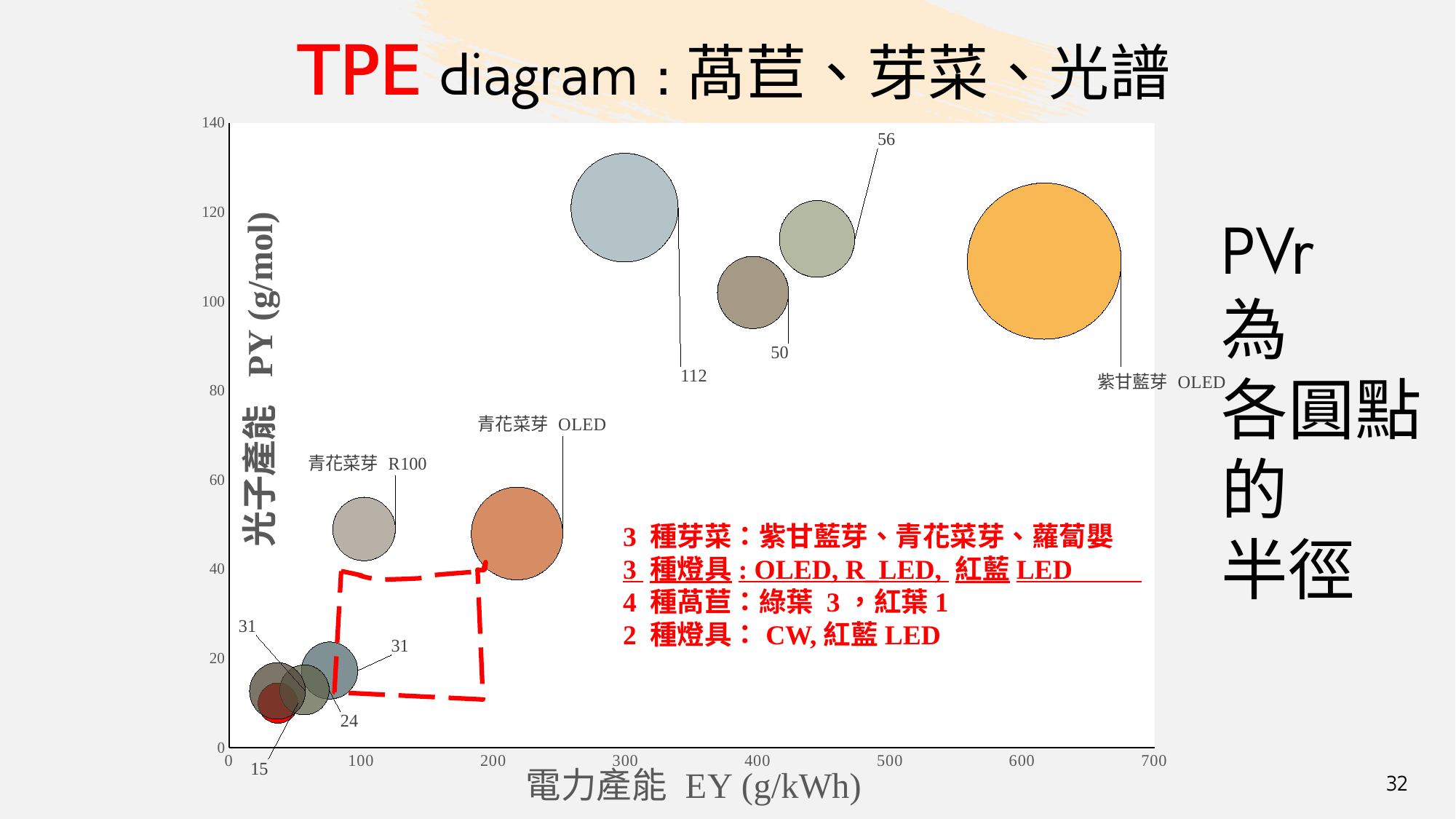

TPE diagram :萵苣、芽菜、光譜

### Chart

| Category |  |
|---|---|
3 種芽菜：紫甘藍芽、青花菜芽、蘿蔔嬰
3 種燈具: OLED, R_LED, 紅藍LED
4 種萵苣：綠葉 3，紅葉1
2 種燈具：CW,紅藍LED

PVr
為
各圓點的
半徑
32